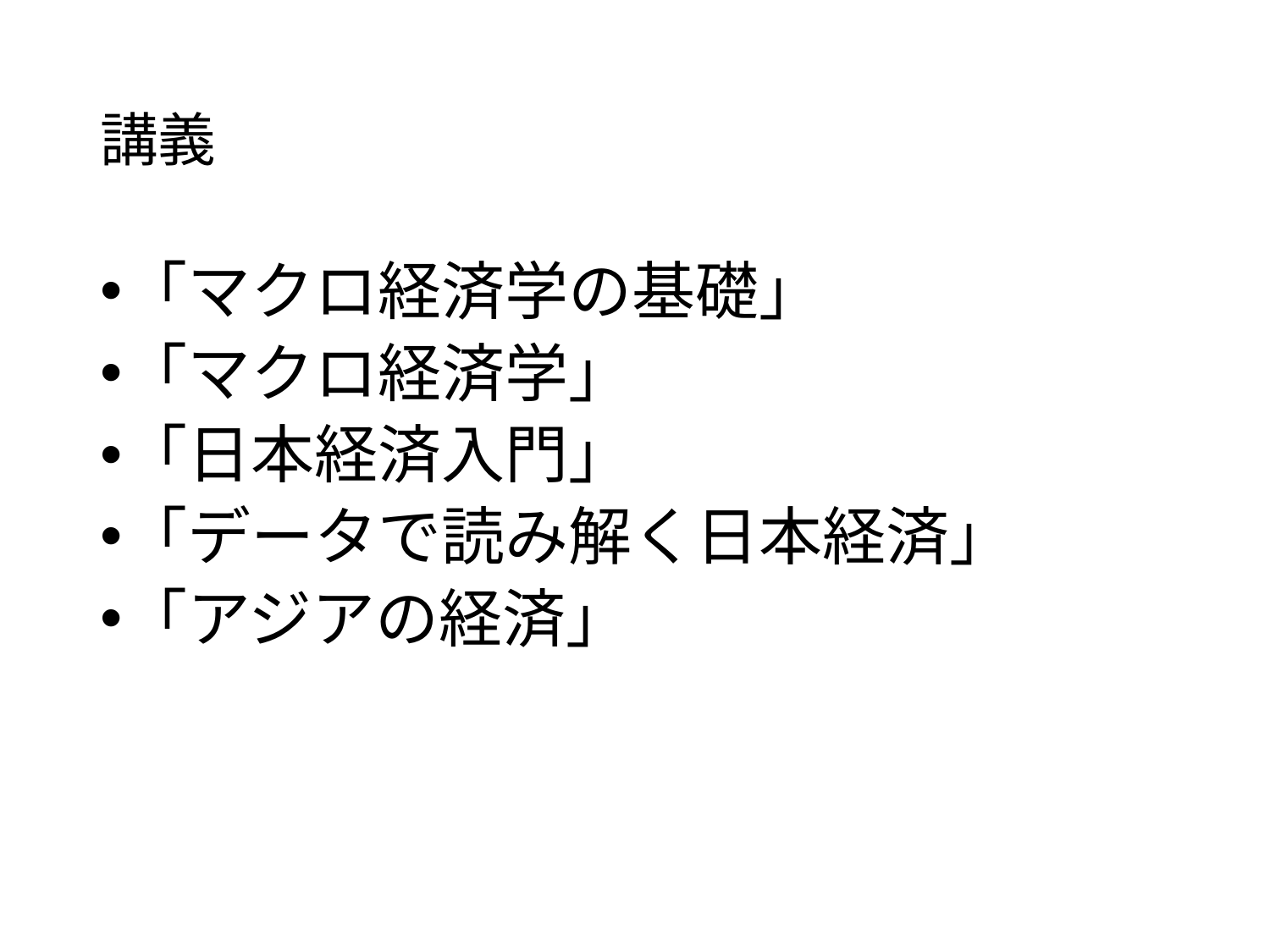

# 講義
「マクロ経済学の基礎」
「マクロ経済学」
「日本経済入門」
「データで読み解く日本経済」
「アジアの経済」